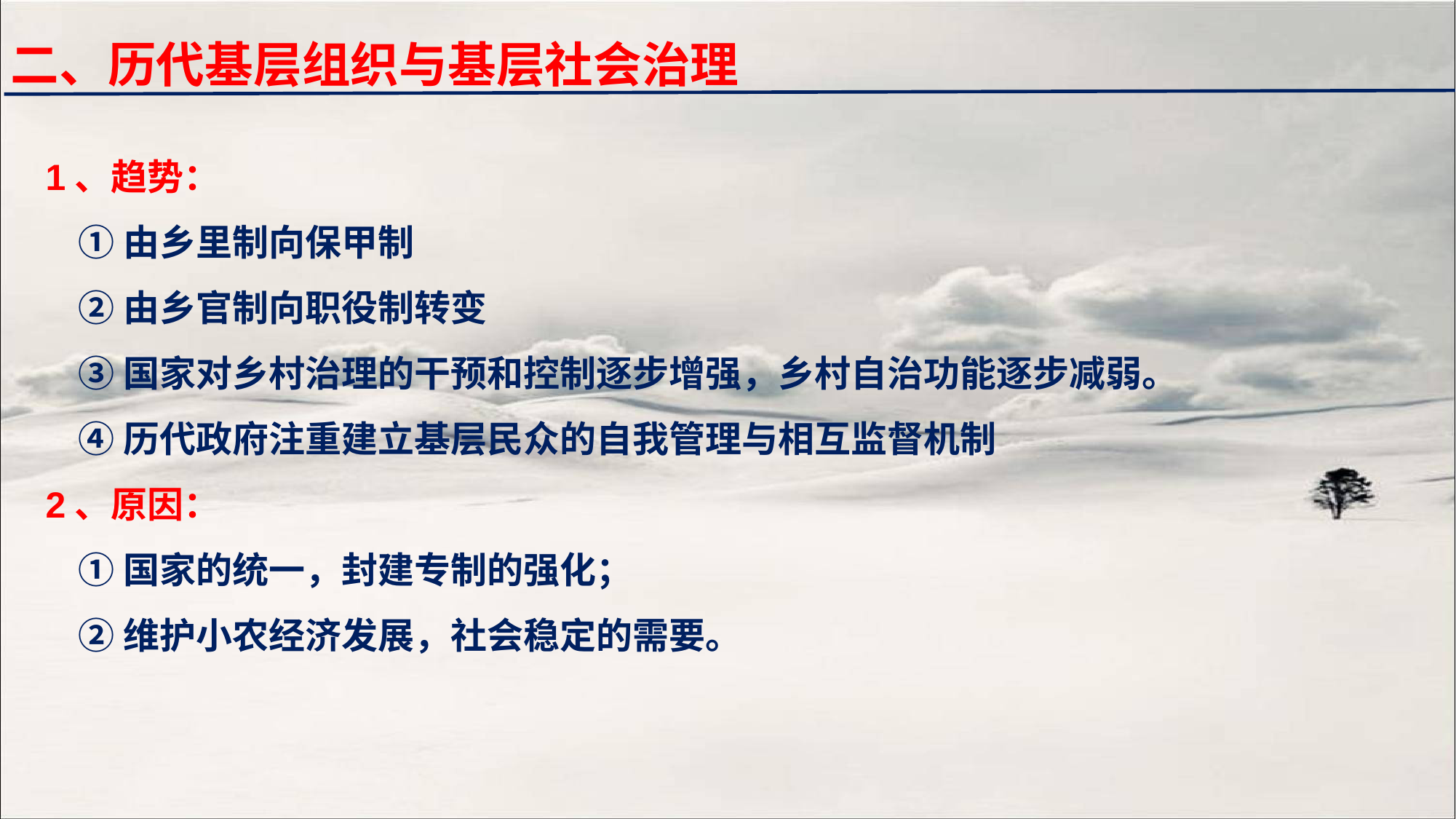

二、历代基层组织与基层社会治理
1、趋势：
    ①由乡里制向保甲制
    ②由乡官制向职役制转变
    ③国家对乡村治理的干预和控制逐步增强，乡村自治功能逐步减弱。
    ④历代政府注重建立基层民众的自我管理与相互监督机制
2、原因：
    ①国家的统一，封建专制的强化；
    ②维护小农经济发展，社会稳定的需要。